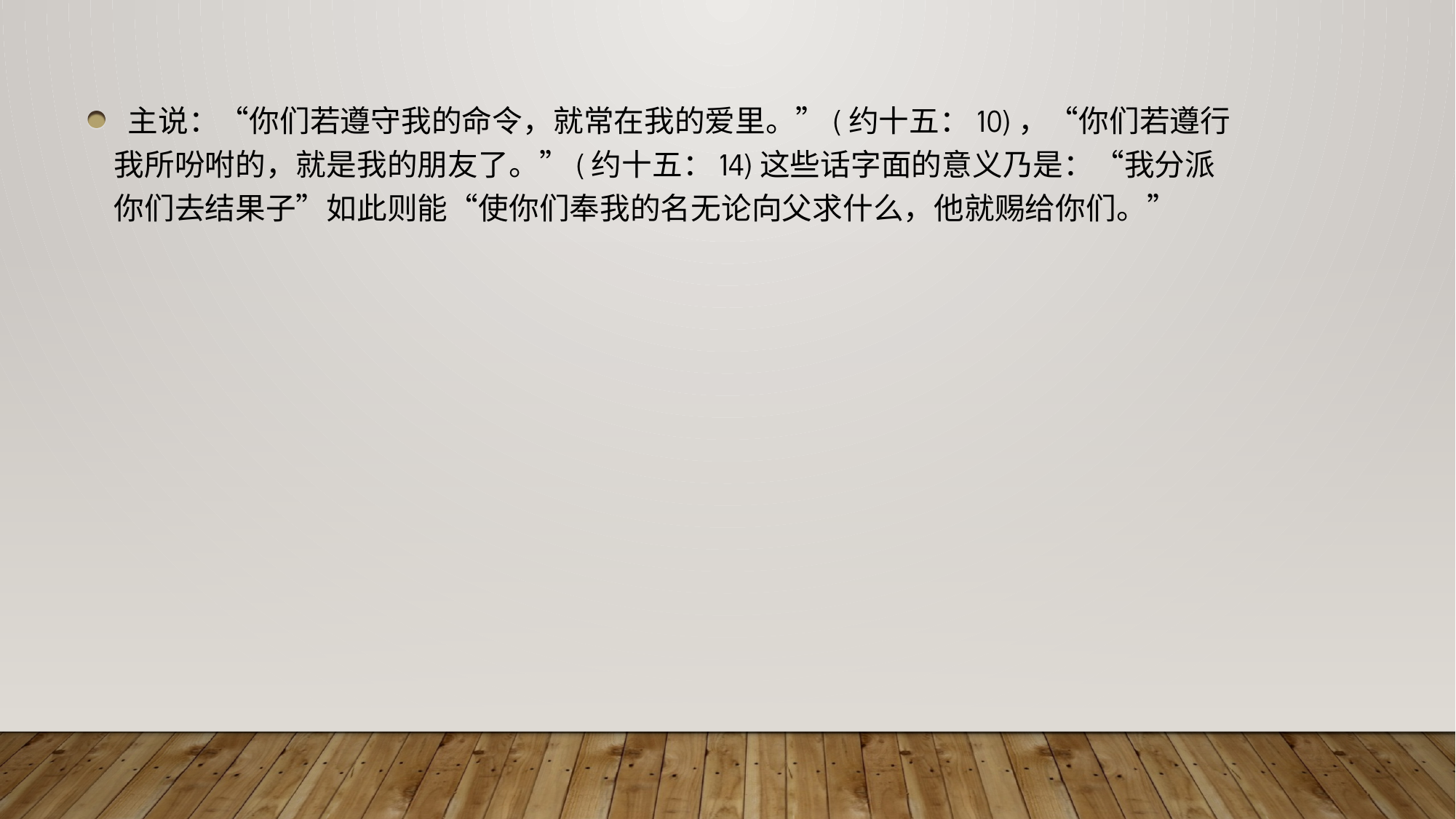

主说：“你们若遵守我的命令，就常在我的爱里。”(约十五：10)，“你们若遵行我所吩咐的，就是我的朋友了。”(约十五：14)这些话字面的意义乃是：“我分派你们去结果子”如此则能“使你们奉我的名无论向父求什么，他就赐给你们。”